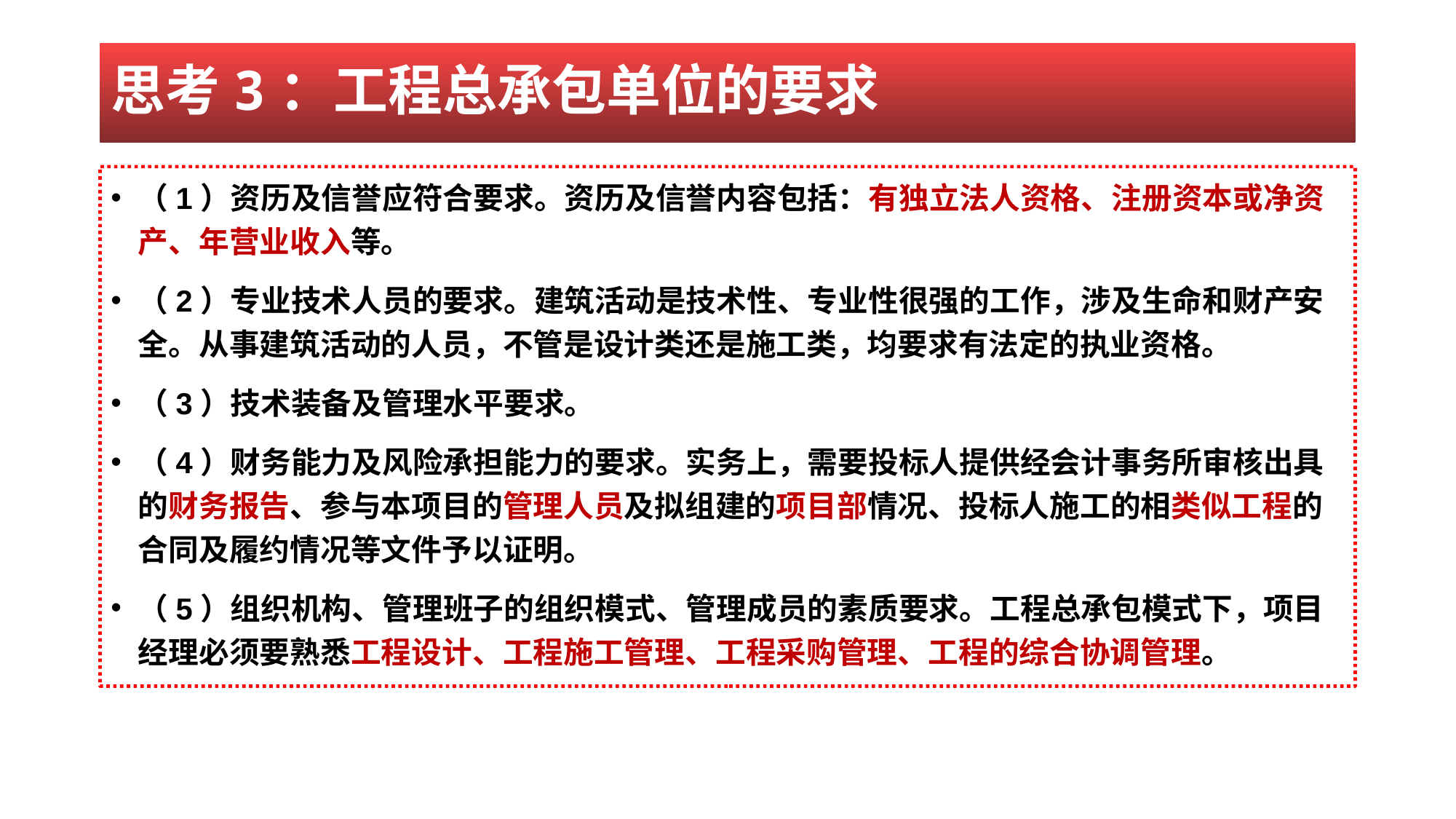

# 思考3：工程总承包单位的要求
（1）资历及信誉应符合要求。资历及信誉内容包括：有独立法人资格、注册资本或净资产、年营业收入等。
（2）专业技术人员的要求。建筑活动是技术性、专业性很强的工作，涉及生命和财产安全。从事建筑活动的人员，不管是设计类还是施工类，均要求有法定的执业资格。
（3）技术装备及管理水平要求。
（4）财务能力及风险承担能力的要求。实务上，需要投标人提供经会计事务所审核出具的财务报告、参与本项目的管理人员及拟组建的项目部情况、投标人施工的相类似工程的合同及履约情况等文件予以证明。
（5）组织机构、管理班子的组织模式、管理成员的素质要求。工程总承包模式下，项目经理必须要熟悉工程设计、工程施工管理、工程采购管理、工程的综合协调管理。